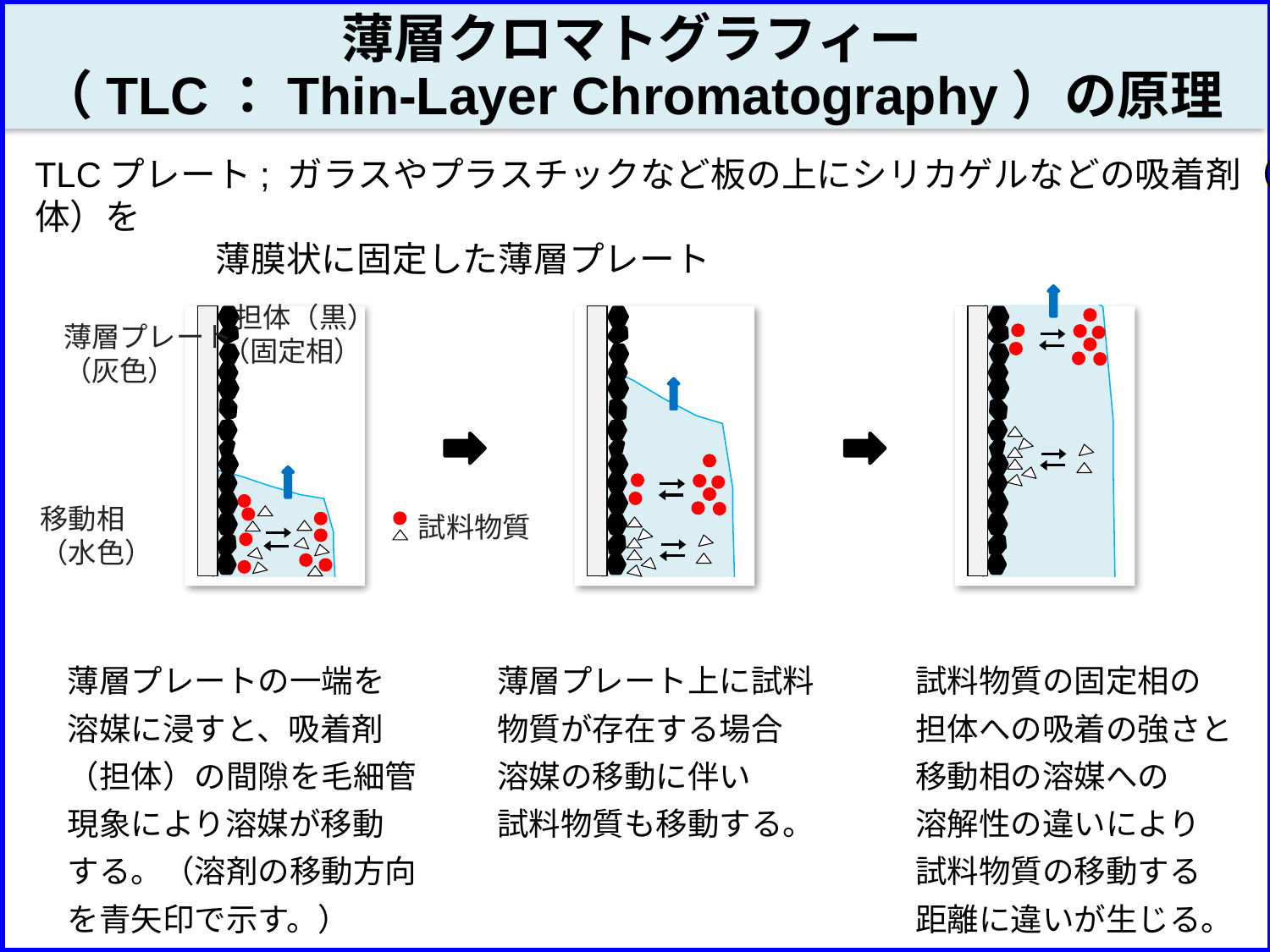

薄層クロマトグラフィー
（TLC：Thin-Layer Chromatography）の原理
TLCプレート; ガラスやプラスチックなど板の上にシリカゲルなどの吸着剤（担体）を
                      薄膜状に固定した薄層プレート

 担体（黒）
（固定相）

　　薄層プレート
　　（灰色）

移動相
（水色）
試料物質

薄層プレートの一端を
溶媒に浸すと、吸着剤
（担体）の間隙を毛細管
現象により溶媒が移動
する。（溶剤の移動方向
を青矢印で示す。）
薄層プレート上に試料
物質が存在する場合
溶媒の移動に伴い
試料物質も移動する。
試料物質の固定相の
担体への吸着の強さと
移動相の溶媒への
溶解性の違いにより
試料物質の移動する
距離に違いが生じる。